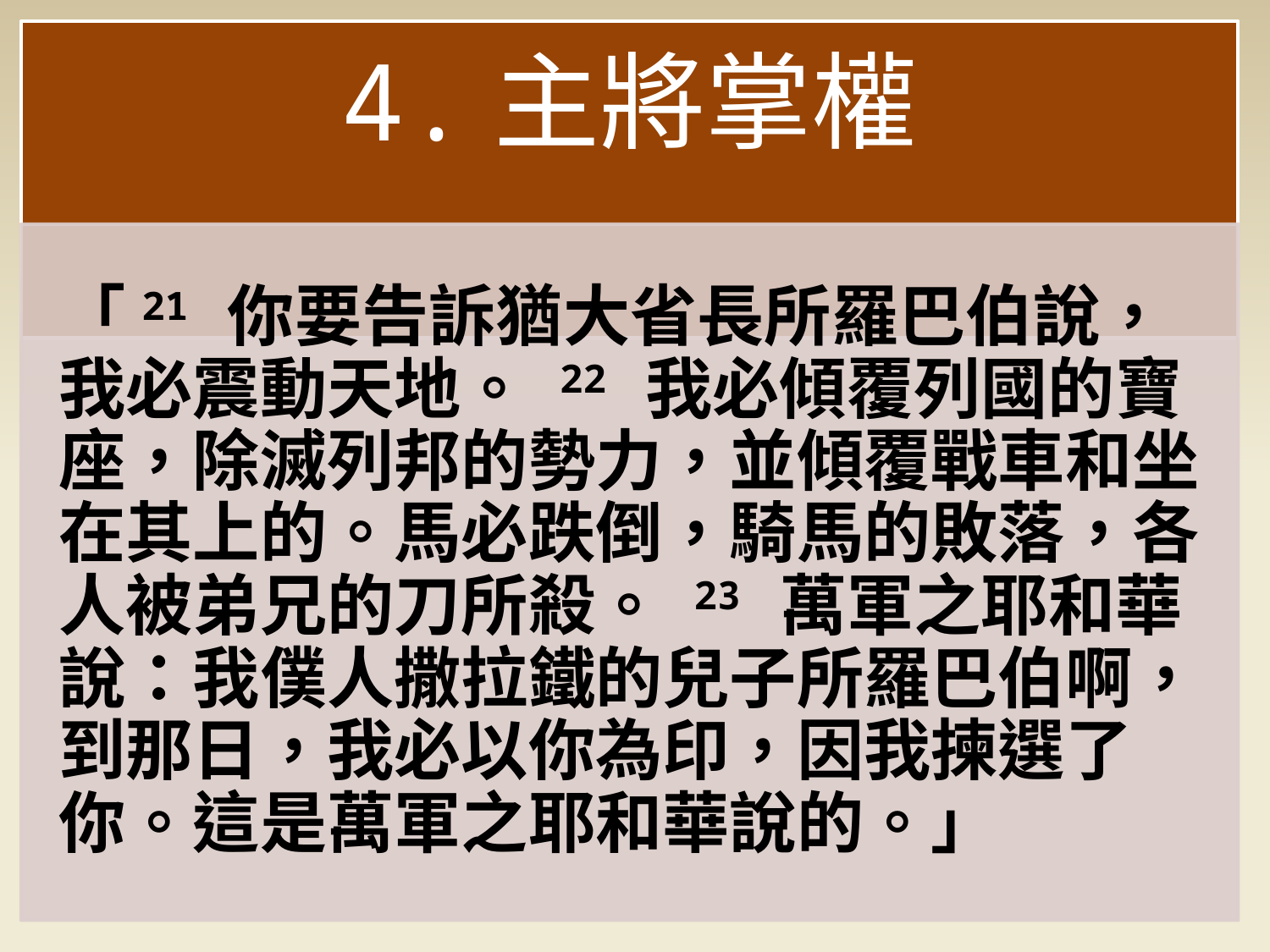

4.主將掌權
「21 你要告訴猶大省長所羅巴伯說，我必震動天地。 22 我必傾覆列國的寶座，除滅列邦的勢力，並傾覆戰車和坐在其上的。馬必跌倒，騎馬的敗落，各人被弟兄的刀所殺。 23 萬軍之耶和華說：我僕人撒拉鐵的兒子所羅巴伯啊，到那日，我必以你為印，因我揀選了你。這是萬軍之耶和華說的。」